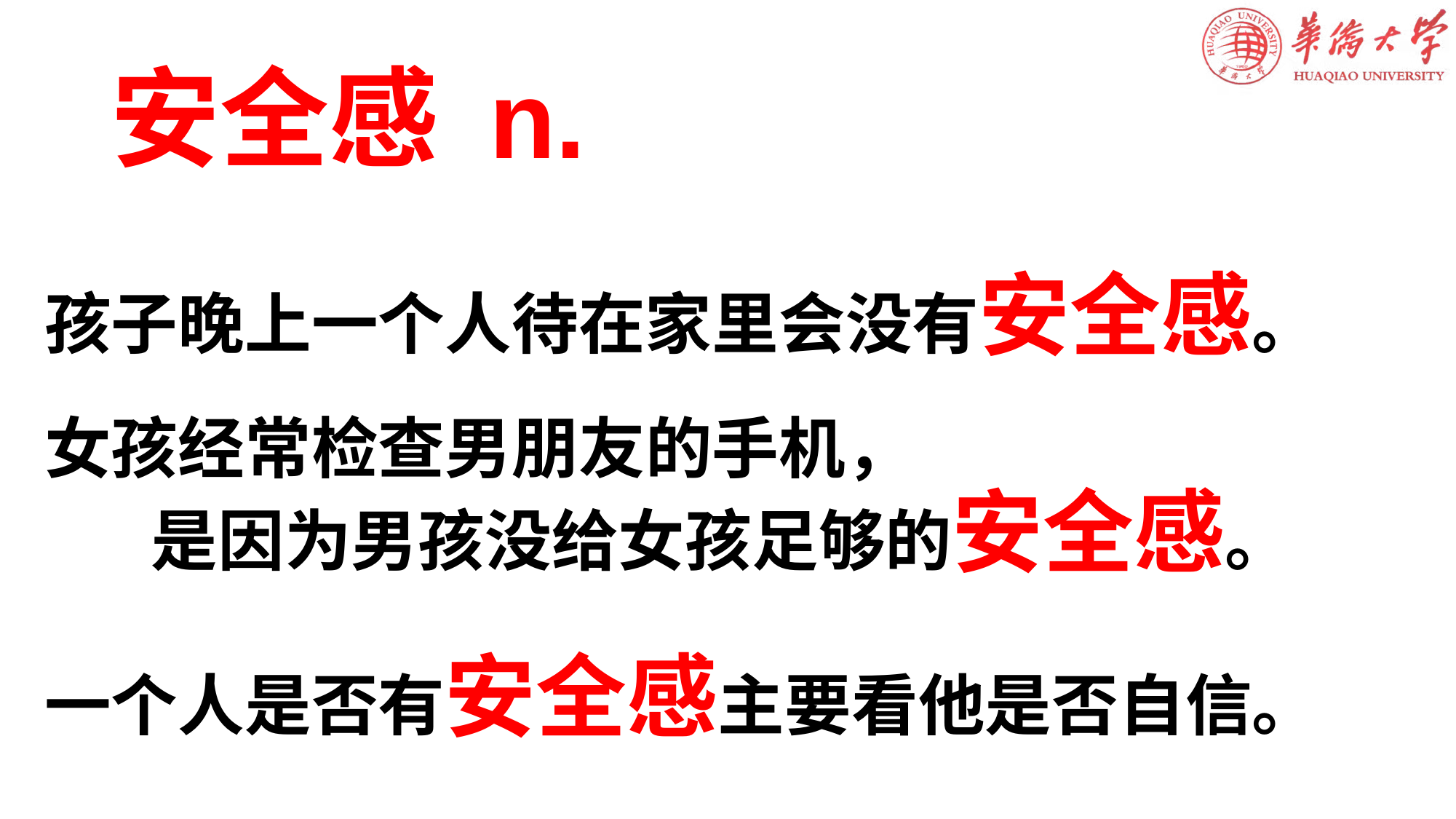

# 安全感 n.
孩子晚上一个人待在家里会没有安全感。
女孩经常检查男朋友的手机，
      是因为男孩没给女孩足够的安全感。
一个人是否有安全感主要看他是否自信。